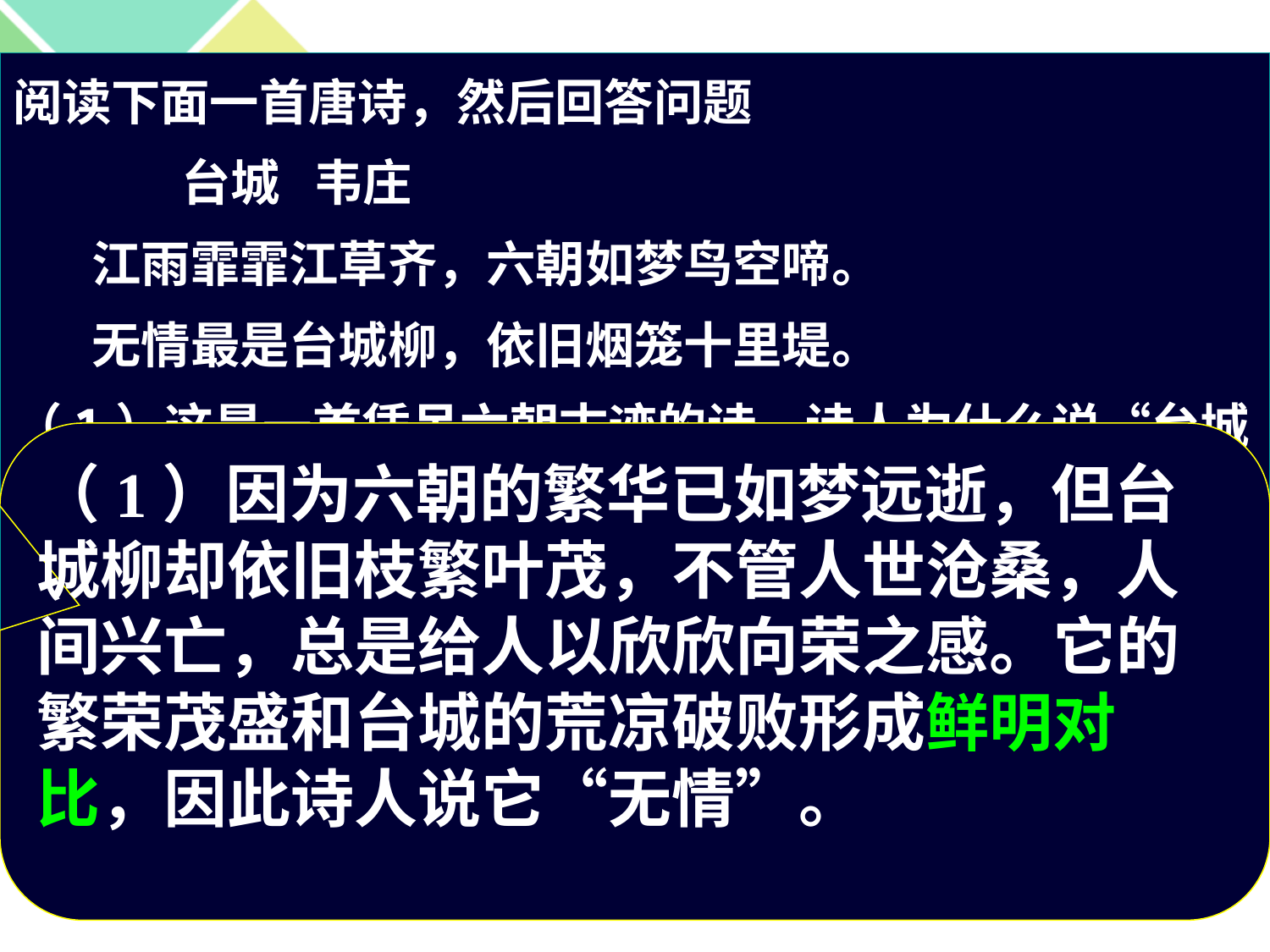

阅读下面一首唐诗，然后回答问题
              台城   韦庄
      江雨霏霏江草齐，六朝如梦鸟空啼。
      无情最是台城柳，依旧烟笼十里堤。
（1）这是一首凭吊六朝古迹的诗，诗人为什么说“台城柳”“无情”？
（2）有人说诗人在凭吊古迹时流露出浓重的对时事的感伤情绪，你是否同意这种说法？为什么？请结合全诗简要分析。
（1）因为六朝的繁华已如梦远逝，但台城柳却依旧枝繁叶茂，不管人世沧桑，人间兴亡，总是给人以欣欣向荣之感。它的繁荣茂盛和台城的荒凉破败形成鲜明对比，因此诗人说它“无情”。